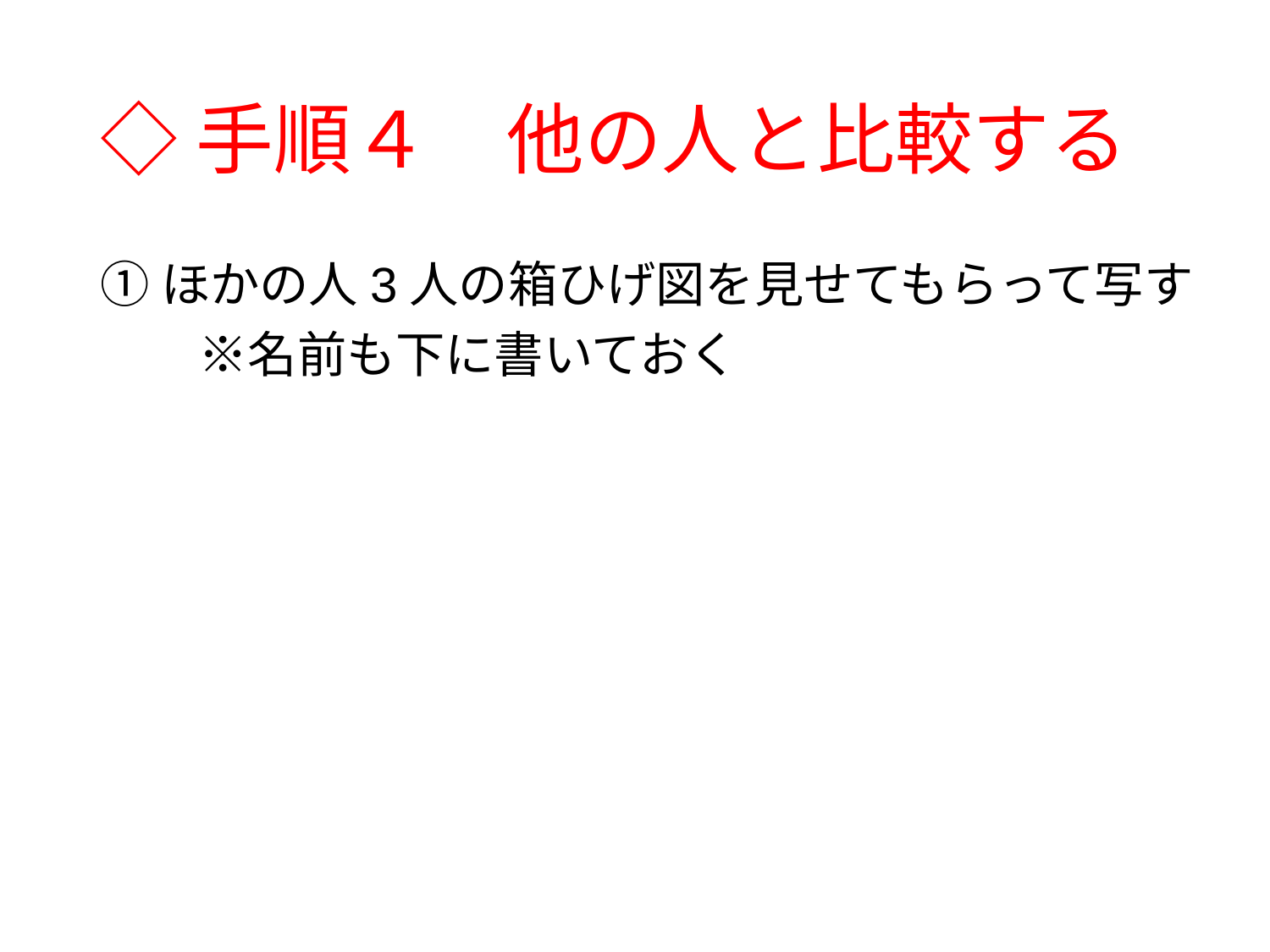

# ◇手順４　他の人と比較する
①ほかの人3人の箱ひげ図を見せてもらって写す
　　※名前も下に書いておく